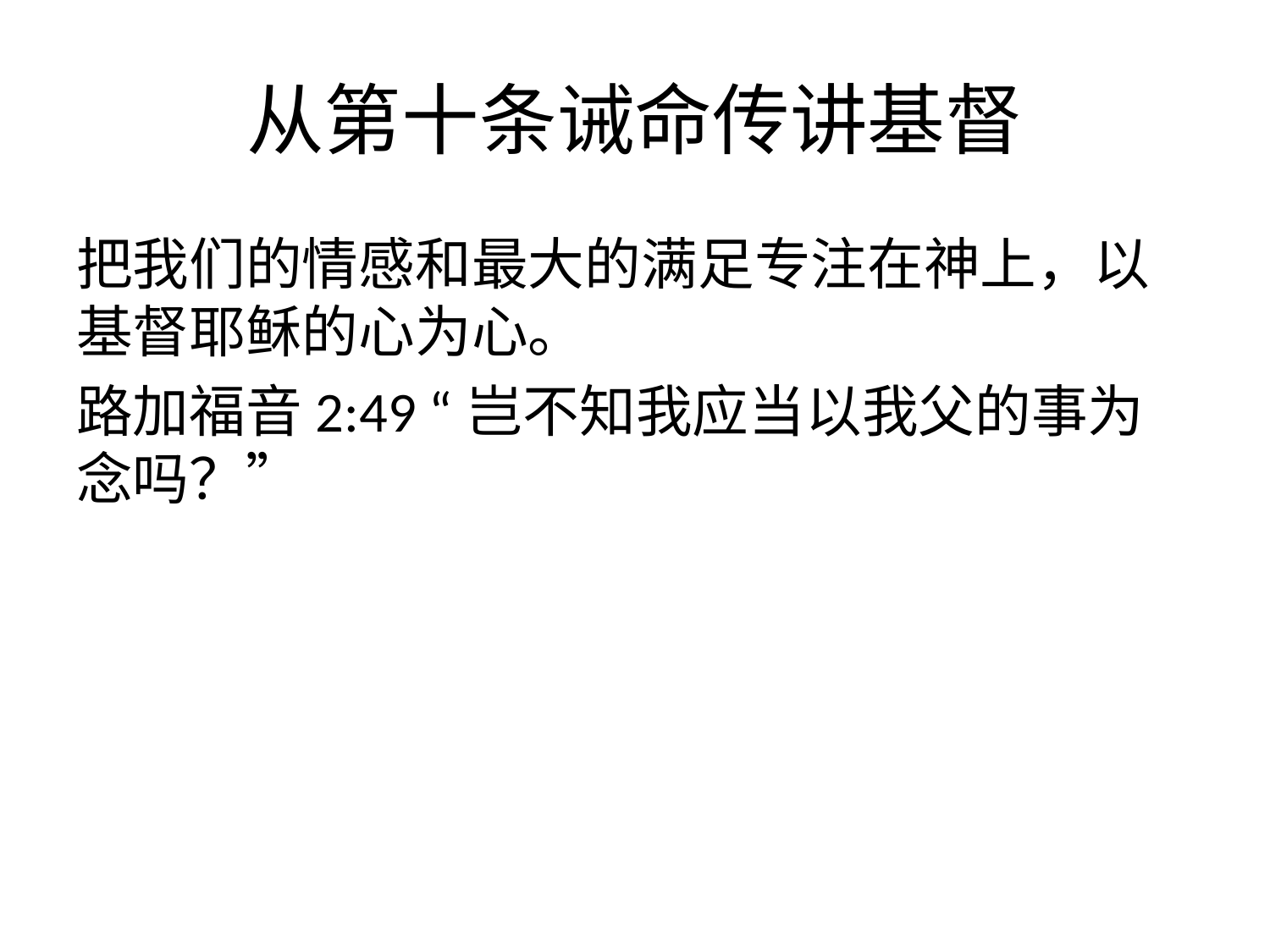

# 从第十条诫命传讲基督
把我们的情感和最大的满足专注在神上，以基督耶稣的心为心。
路加福音2:49 “岂不知我应当以我父的事为念吗？”